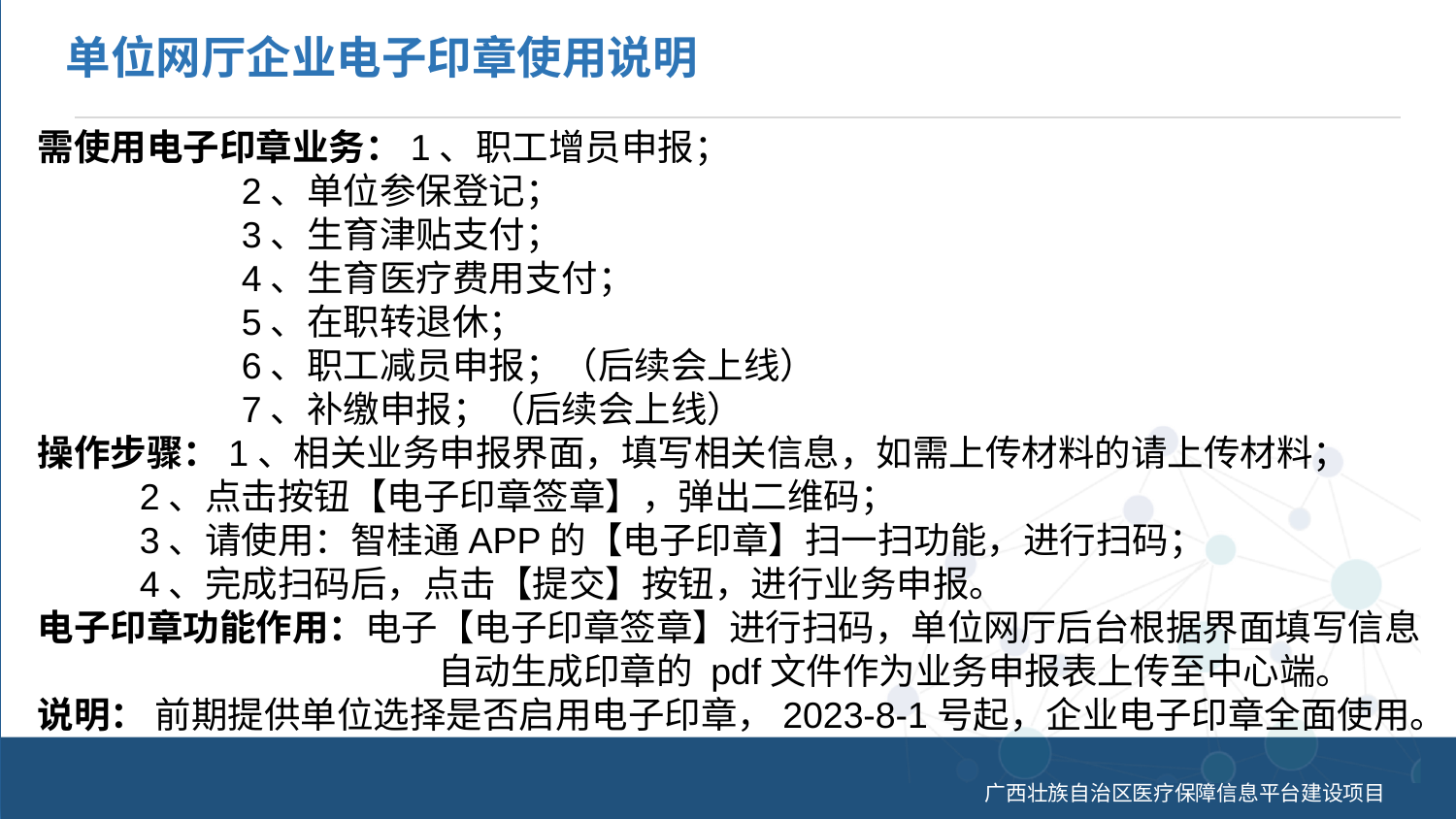

# 单位网厅企业电子印章使用说明
需使用电子印章业务：1、职工增员申报；
                    2、单位参保登记；
                    3、生育津贴支付；
                    4、生育医疗费用支付；
                    5、在职转退休；
                    6、职工减员申报；（后续会上线）
                    7、补缴申报；（后续会上线）
操作步骤：1、相关业务申报界面，填写相关信息，如需上传材料的请上传材料；
          2、点击按钮【电子印章签章】，弹出二维码；
          3、请使用：智桂通APP的【电子印章】扫一扫功能，进行扫码；
          4、完成扫码后，点击【提交】按钮，进行业务申报。
电子印章功能作用：电子【电子印章签章】进行扫码，单位网厅后台根据界面填写信息                                             自动生成印章的 pdf文件作为业务申报表上传至中心端。
说明： 前期提供单位选择是否启用电子印章，2023-8-1号起，企业电子印章全面使用。

01
02
03
单位网厅
门户厅